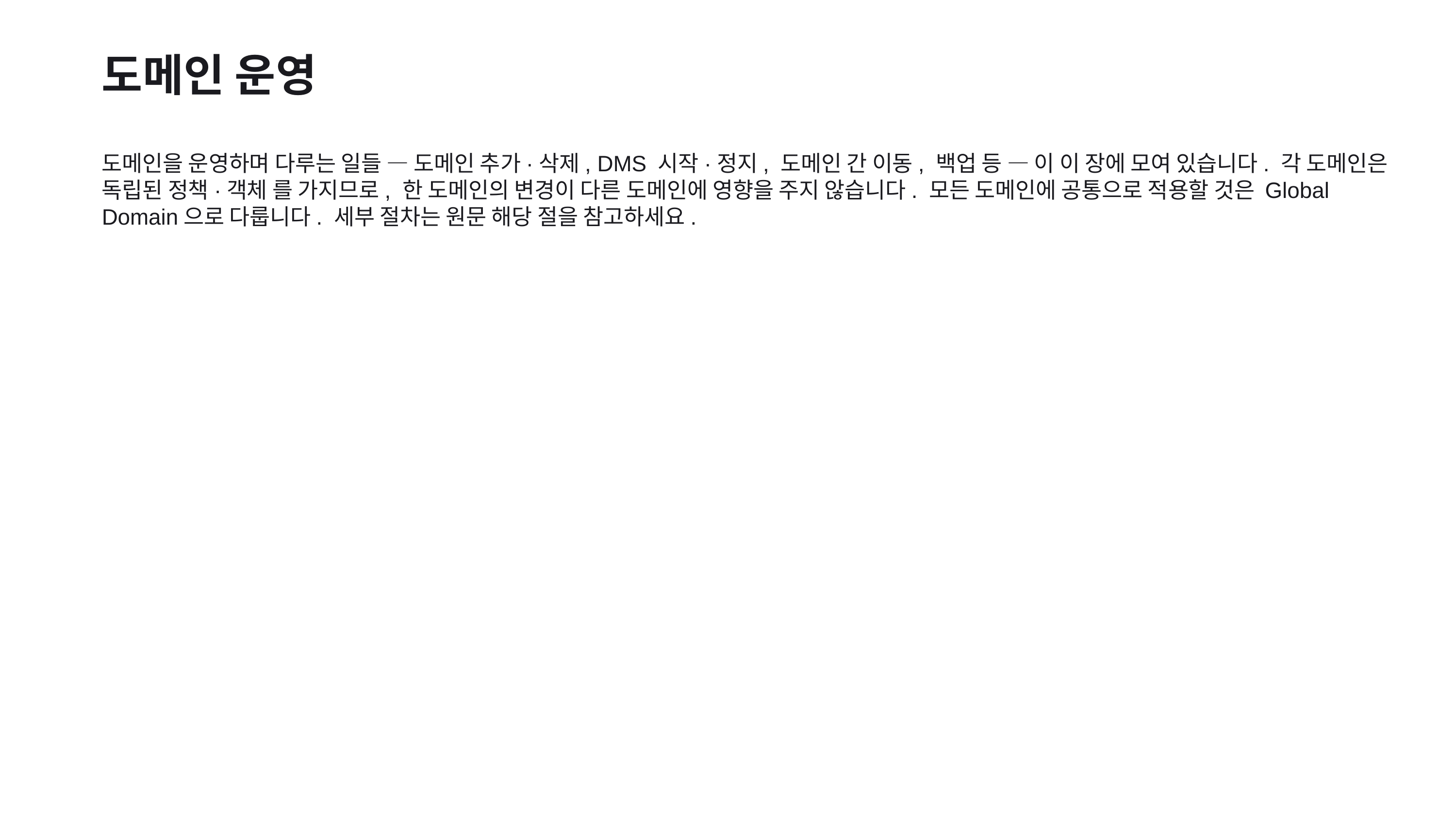

도메인 운영
도메인을 운영하며 다루는 일들 — 도메인 추가·삭제, DMS 시작·정지, 도메인 간 이동, 백업 등 — 이 이 장에 모여 있습니다. 각 도메인은 독립된 정책·객체 를 가지므로, 한 도메인의 변경이 다른 도메인에 영향을 주지 않습니다. 모든 도메인에 공통으로 적용할 것은 Global Domain으로 다룹니다. 세부 절차는 원문 해당 절을 참고하세요.